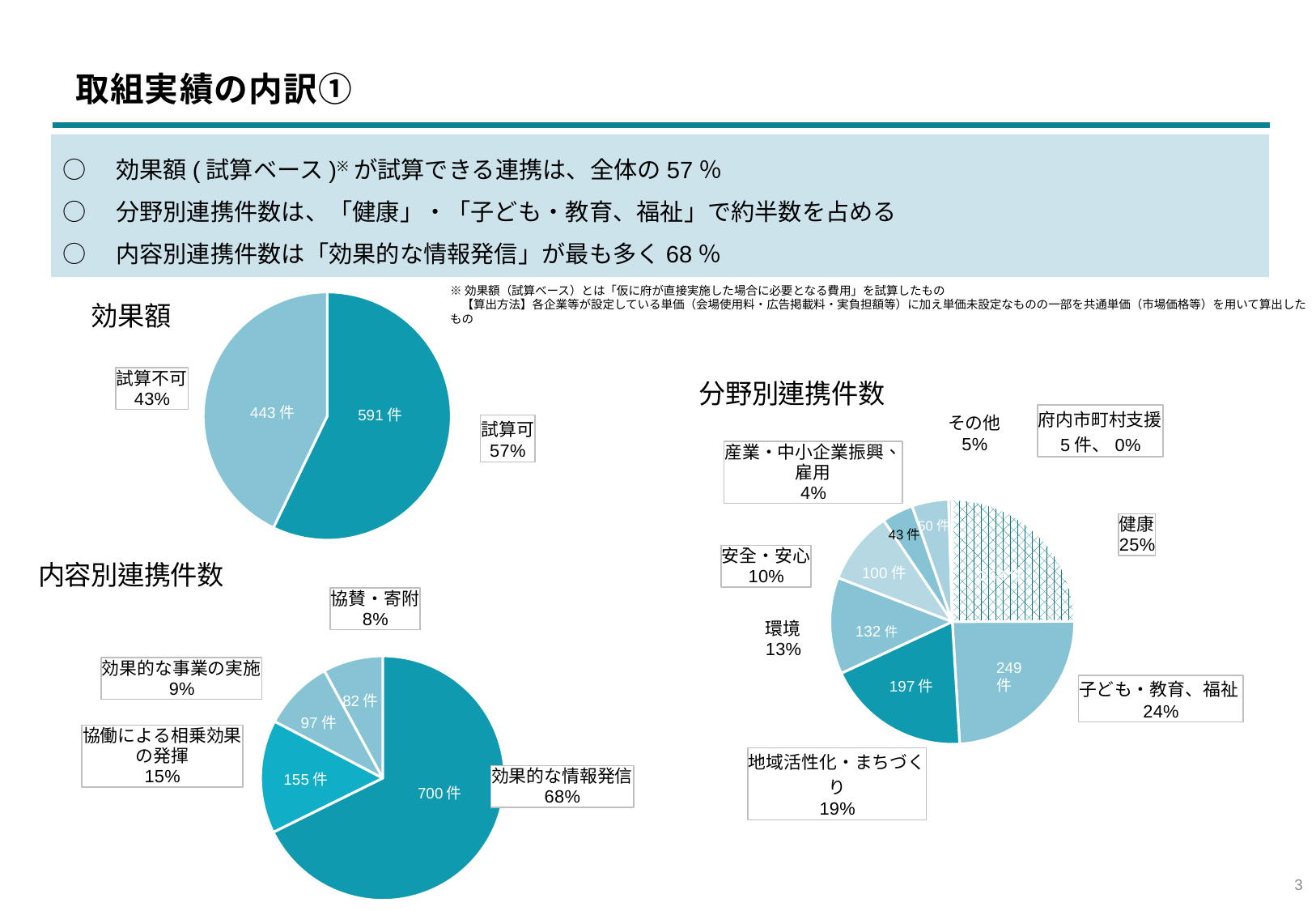

取組実績の内訳①
○　効果額(試算ベース)※が試算できる連携は、全体の57％
○　分野別連携件数は、「健康」・「子ども・教育、福祉」で約半数を占める
○　内容別連携件数は「効果的な情報発信」が最も多く68％

### Chart: 効果額

| Category | 直接的効果額 |
|---|---|
| 試算可 | 591.0 |
| 試算不可 | 443.0 |
443件
591件
※効果額（試算ベース）とは「仮に府が直接実施した場合に必要となる費用」を試算したもの
　【算出方法】各企業等が設定している単価（会場使用料・広告掲載料・実負担額等）に加え単価未設定なものの一部を共通単価（市場価格等）を用いて算出したもの

### Chart:

| Category | 分野別連携件数 |
|---|---|
| 健康 | 258.0 |
| 子ども・教育、福祉 | 249.0 |
| 地域活性化・まちづくり | 197.0 |
| 環境 | 132.0 |
| 安全・安心 | 100.0 |
| 産業・中小企業振興、雇用 | 43.0 |
| その他 | 50.0 |
| 府内市町村支援 | 5.0 |
50件
43件
100件
258件
132件
249件
197件

### Chart:

| Category | 内容別連携件数 |
|---|---|
| 効果的な情報発信 | 700.0 |
| 協働による相乗効果の発揮 | 155.0 |
| 効果的な事業の実施 | 97.0 |
| 協賛・寄附 | 82.0 |
97件
82件
155件
700件
3